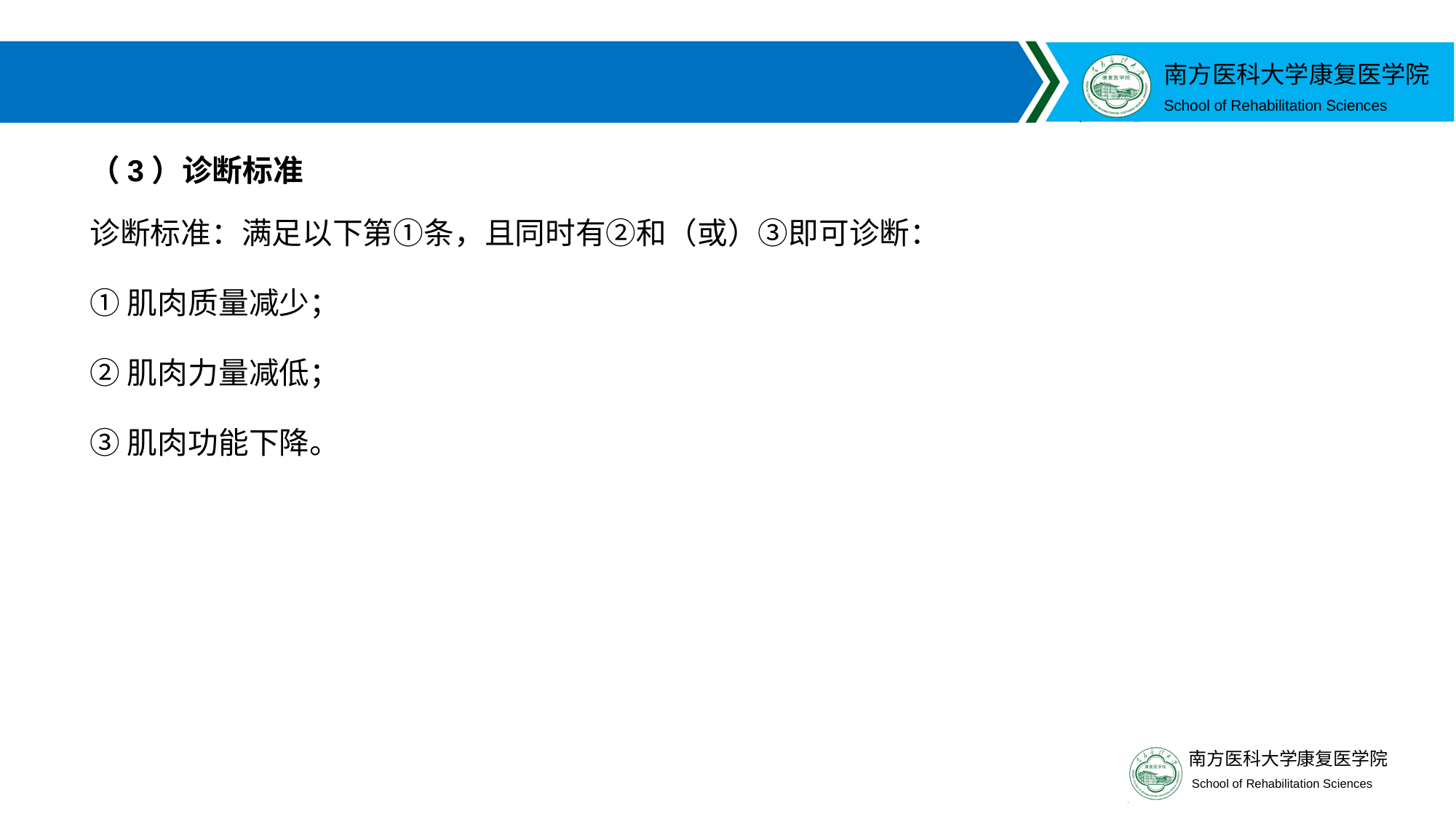

#
（3）诊断标准
诊断标准：满足以下第①条，且同时有②和（或）③即可诊断：
①肌肉质量减少；
②肌肉力量减低；
③肌肉功能下降。